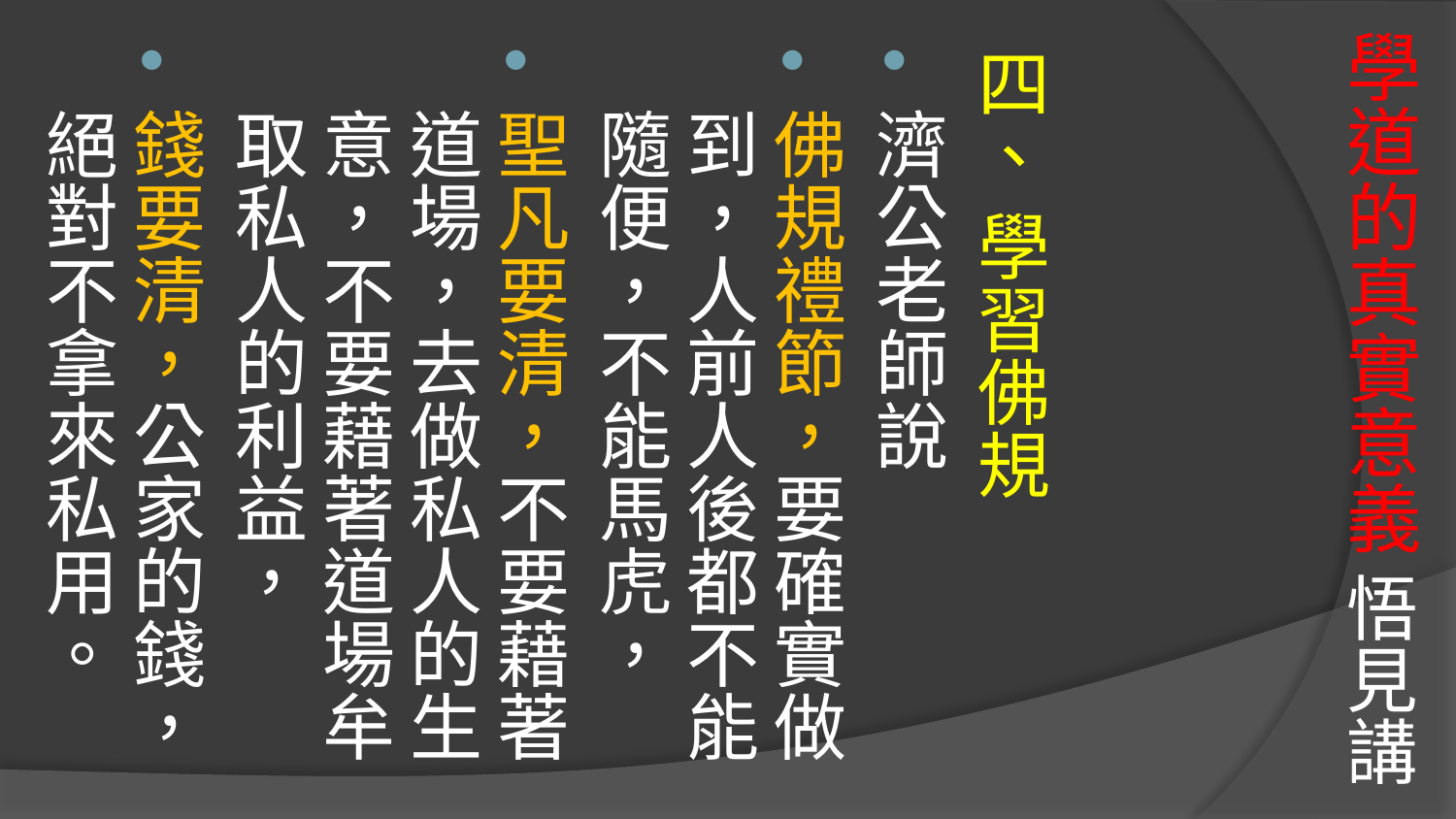

# 學道的真實意義 悟見講
四、 學習佛規
濟公老師說
佛規禮節，要確實做到，人前人後都不能隨便，不能馬虎，
聖凡要清，不要藉著道場，去做私人的生意，不要藉著道場牟取私人的利益，
錢要清，公家的錢，絕對不拿來私用。